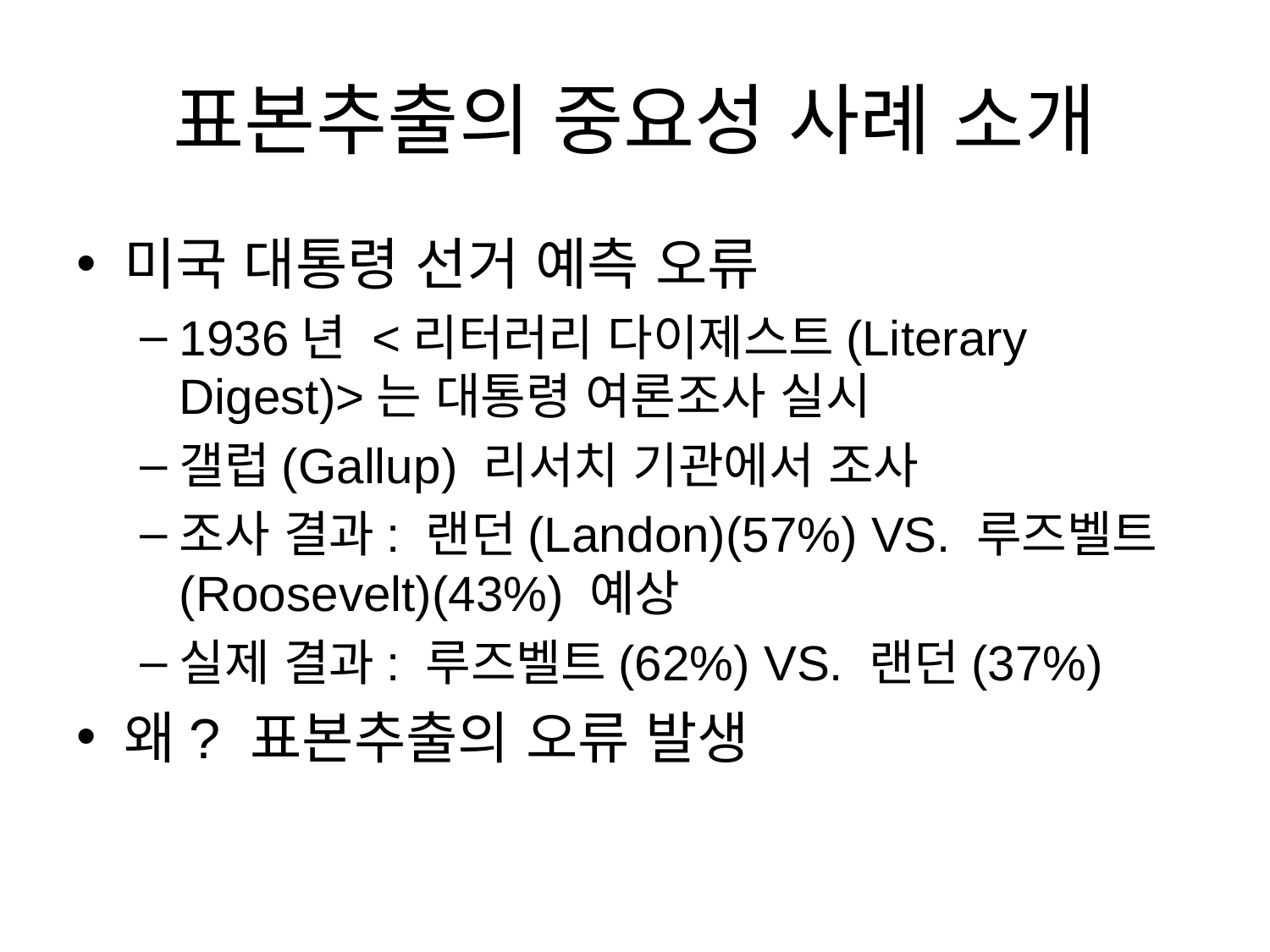

# 표본추출의 중요성 사례 소개
미국 대통령 선거 예측 오류
1936년 <리터러리 다이제스트(Literary Digest)>는 대통령 여론조사 실시
갤럽(Gallup) 리서치 기관에서 조사
조사 결과: 랜던(Landon)(57%) VS. 루즈벨트 (Roosevelt)(43%) 예상
실제 결과: 루즈벨트(62%) VS. 랜던(37%)
왜? 표본추출의 오류 발생